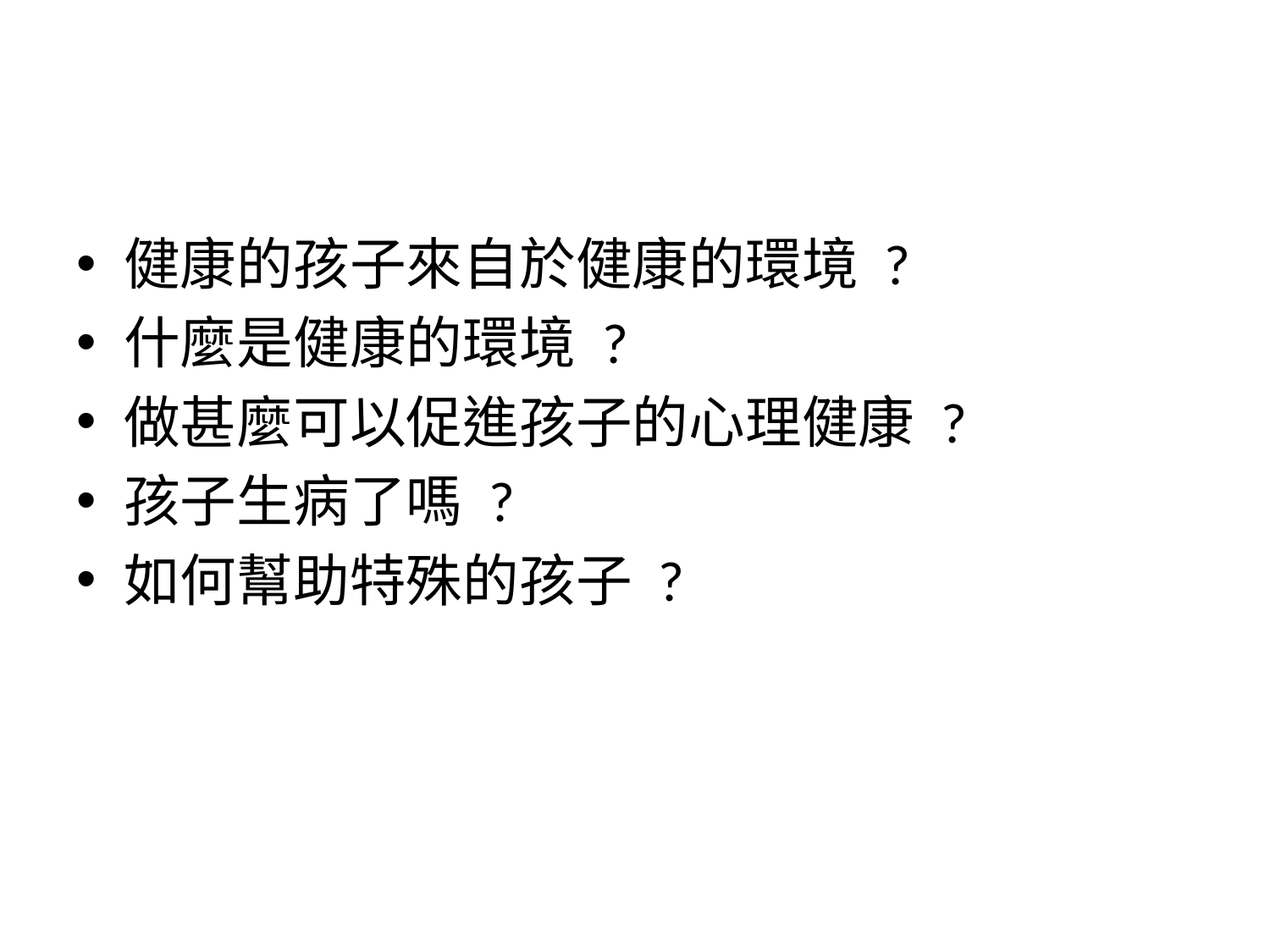

#
健康的孩子來自於健康的環境 ?
什麼是健康的環境 ?
做甚麼可以促進孩子的心理健康 ?
孩子生病了嗎 ?
如何幫助特殊的孩子 ?